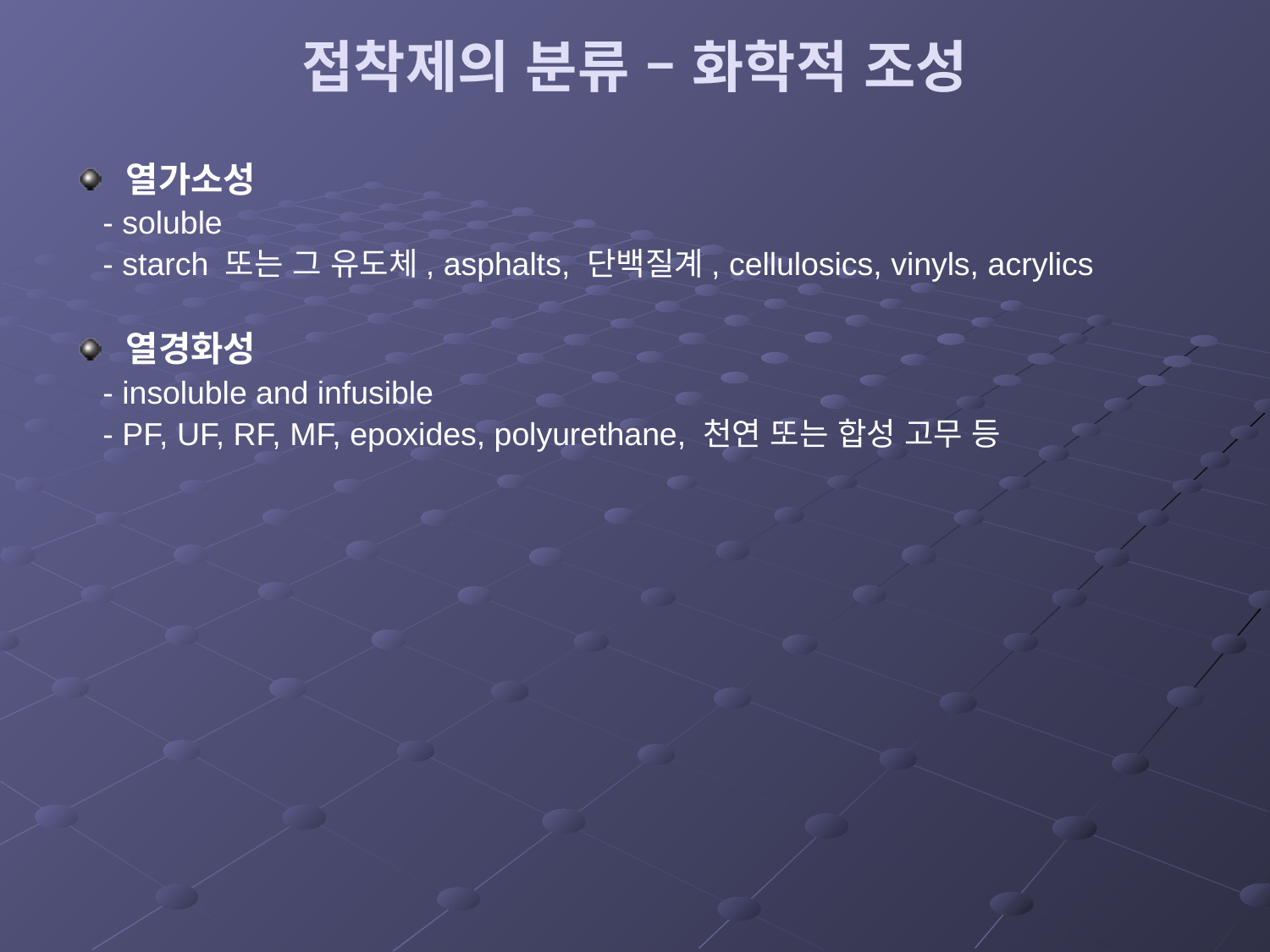

# 접착제의 분류 – 화학적 조성
열가소성
   - soluble
   - starch 또는 그 유도체, asphalts, 단백질계, cellulosics, vinyls, acrylics

열경화성
   - insoluble and infusible
   - PF, UF, RF, MF, epoxides, polyurethane, 천연 또는 합성 고무 등